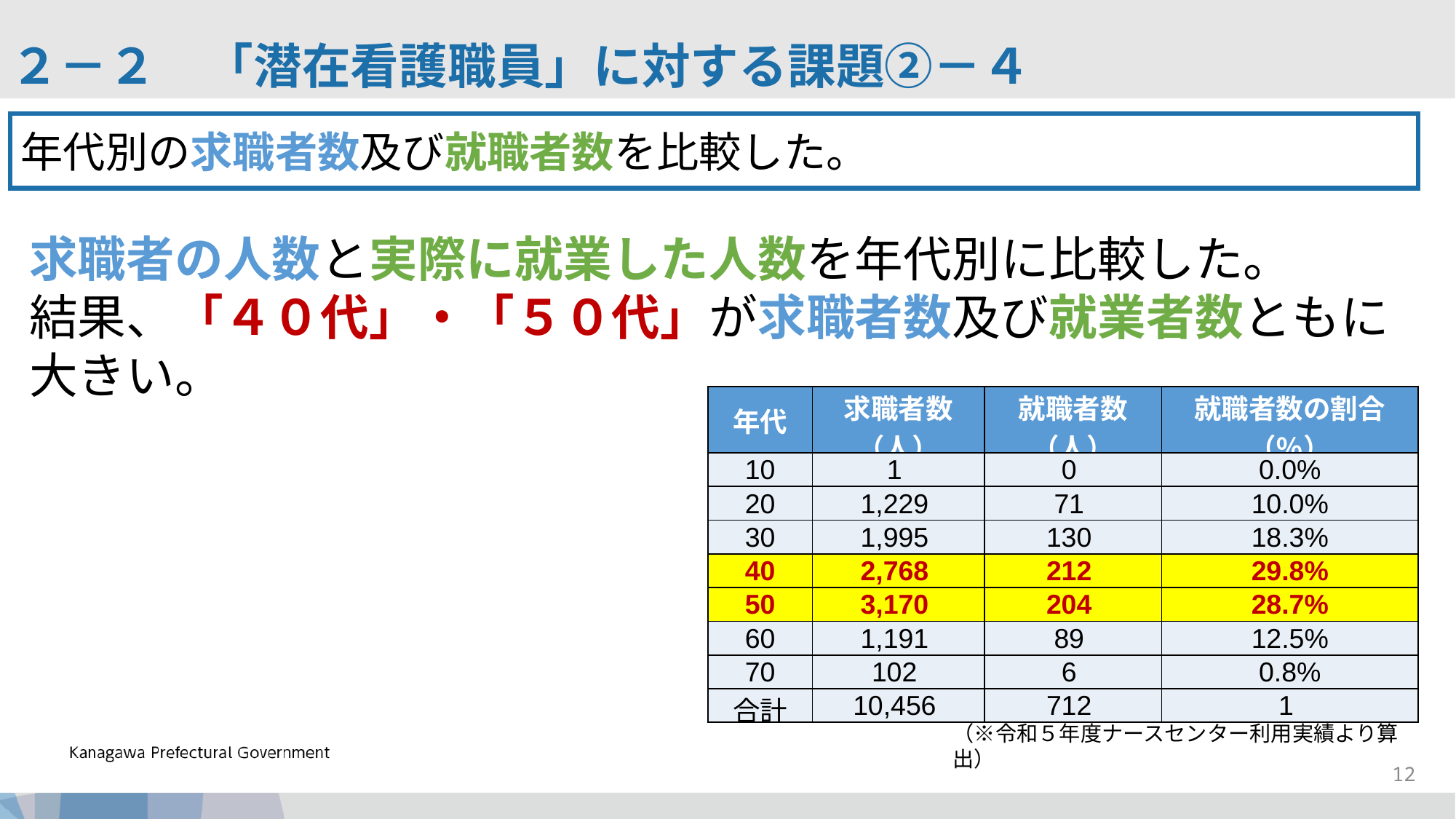

２－２　「潜在看護職員」に対する課題②－４
年代別の求職者数及び就職者数を比較した。
求職者の人数と実際に就業した人数を年代別に比較した。
結果、「４０代」・「５０代」が求職者数及び就業者数ともに大きい。
| 年代 | 求職者数（人） | 就職者数（人） | 就職者数の割合（％） |
| --- | --- | --- | --- |
| 10 | 1 | 0 | 0.0% |
| 20 | 1,229 | 71 | 10.0% |
| 30 | 1,995 | 130 | 18.3% |
| 40 | 2,768 | 212 | 29.8% |
| 50 | 3,170 | 204 | 28.7% |
| 60 | 1,191 | 89 | 12.5% |
| 70 | 102 | 6 | 0.8% |
| 合計 | 10,456 | 712 | 1 |
（※令和５年度ナースセンター利用実績より算出）
12